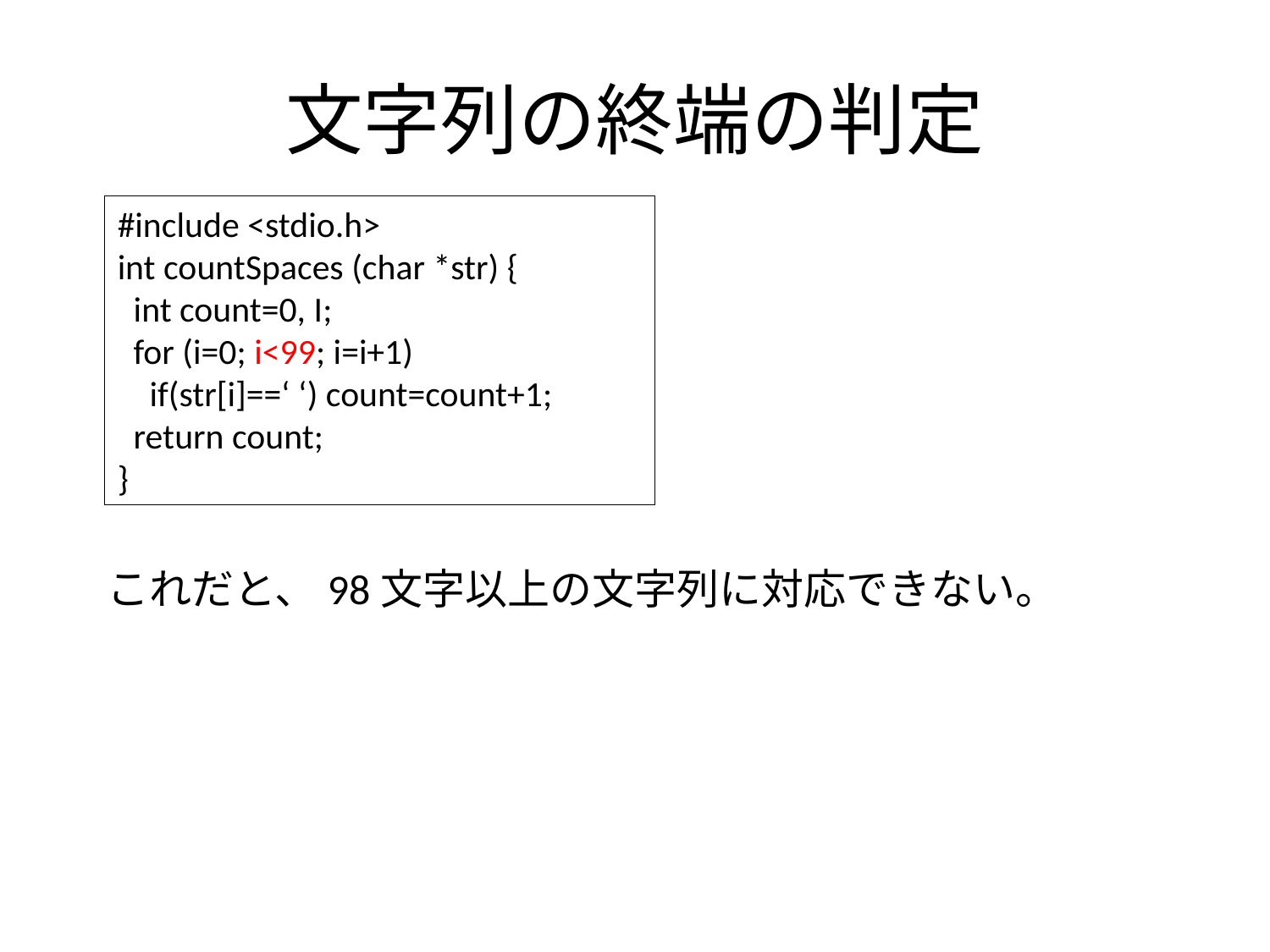

# 文字列の終端の判定
#include <stdio.h>
int countSpaces (char *str) {
  int count=0, I;
  for (i=0; i<99; i=i+1)
    if(str[i]==‘ ‘) count=count+1;
  return count;
}
これだと、98文字以上の文字列に対応できない。